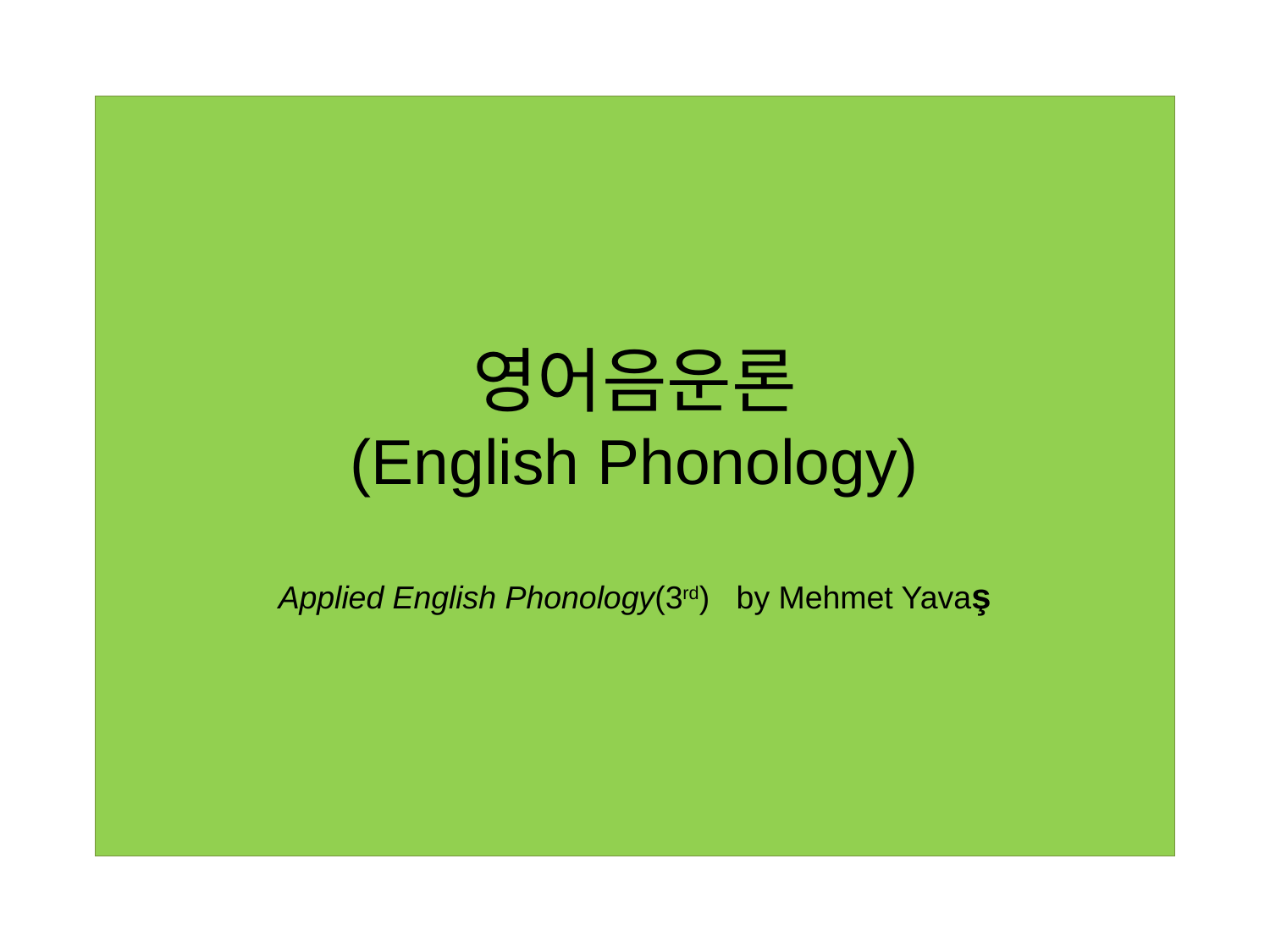

# 영어음운론 (English Phonology) Applied English Phonology(3rd)   by Mehmet Yavaş